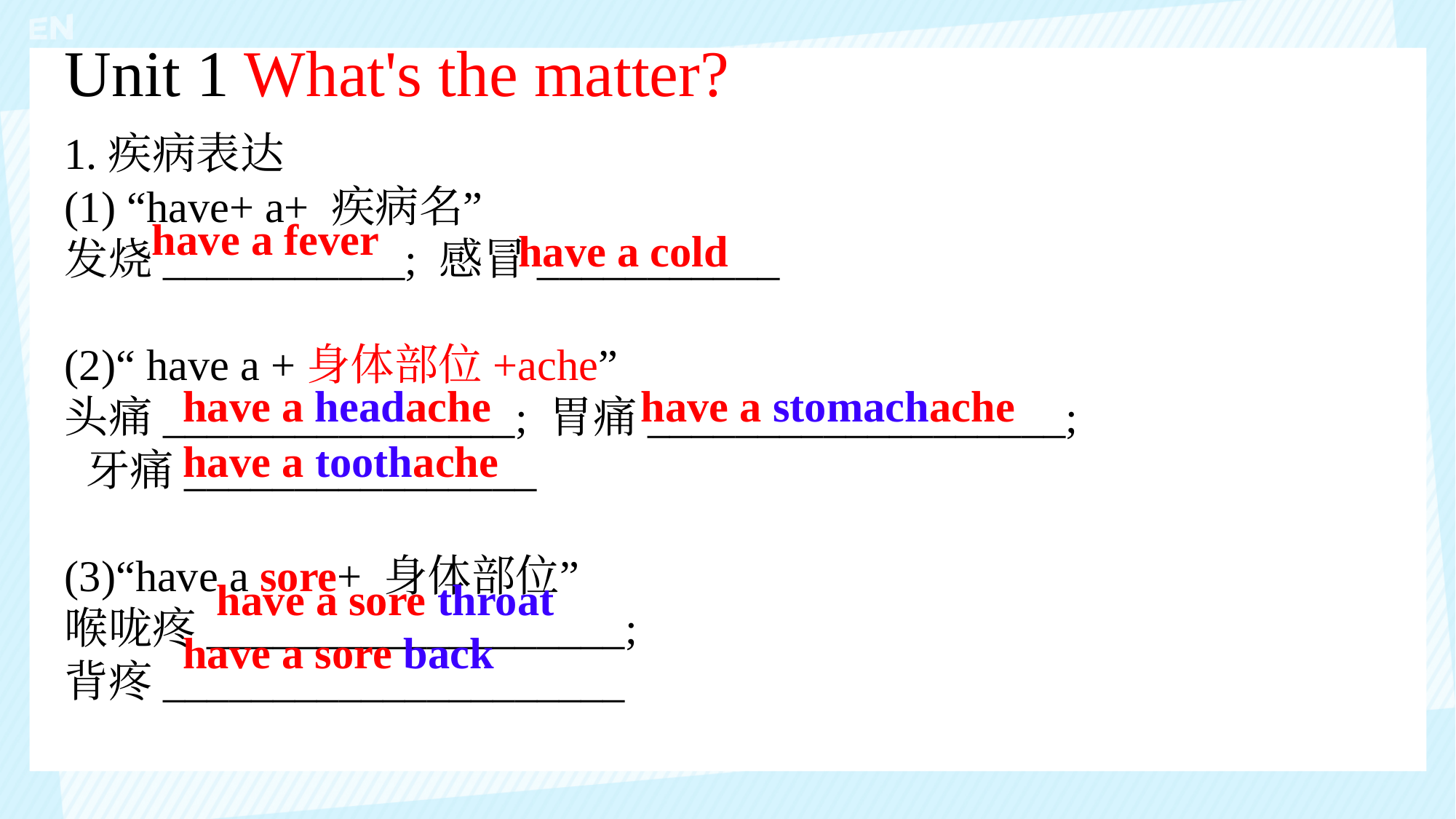

Unit 1 What's the matter?
1.疾病表达
(1) “have+ a+ 疾病名”
发烧___________; 感冒___________

(2)“ have a +身体部位+ache”
头痛________________; 胃痛___________________;
 牙痛________________

(3)“have a sore+ 身体部位”
喉咙疼___________________;
背疼_____________________
have a fever
have a cold
have a stomachache
have a headache
have a toothache
have a sore throat
have a sore back